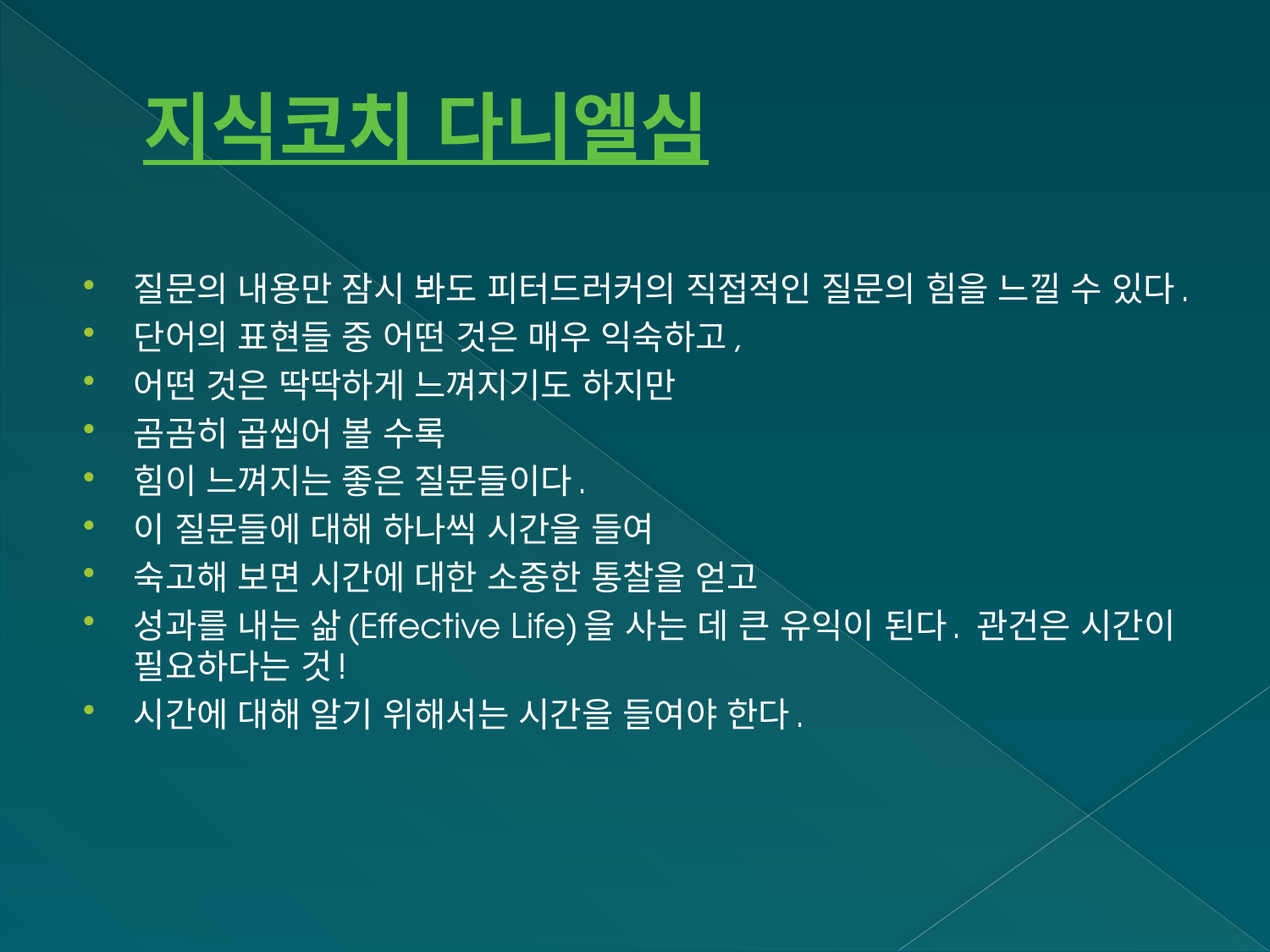

# 지식코치 다니엘심
질문의 내용만 잠시 봐도 피터드러커의 직접적인 질문의 힘을 느낄 수 있다.
단어의 표현들 중 어떤 것은 매우 익숙하고,
어떤 것은 딱딱하게 느껴지기도 하지만
곰곰히 곱씹어 볼 수록
힘이 느껴지는 좋은 질문들이다.
이 질문들에 대해 하나씩 시간을 들여
숙고해 보면 시간에 대한 소중한 통찰을 얻고
성과를 내는 삶(Effective Life)을 사는 데 큰 유익이 된다. 관건은 시간이 필요하다는 것!
시간에 대해 알기 위해서는 시간을 들여야 한다.